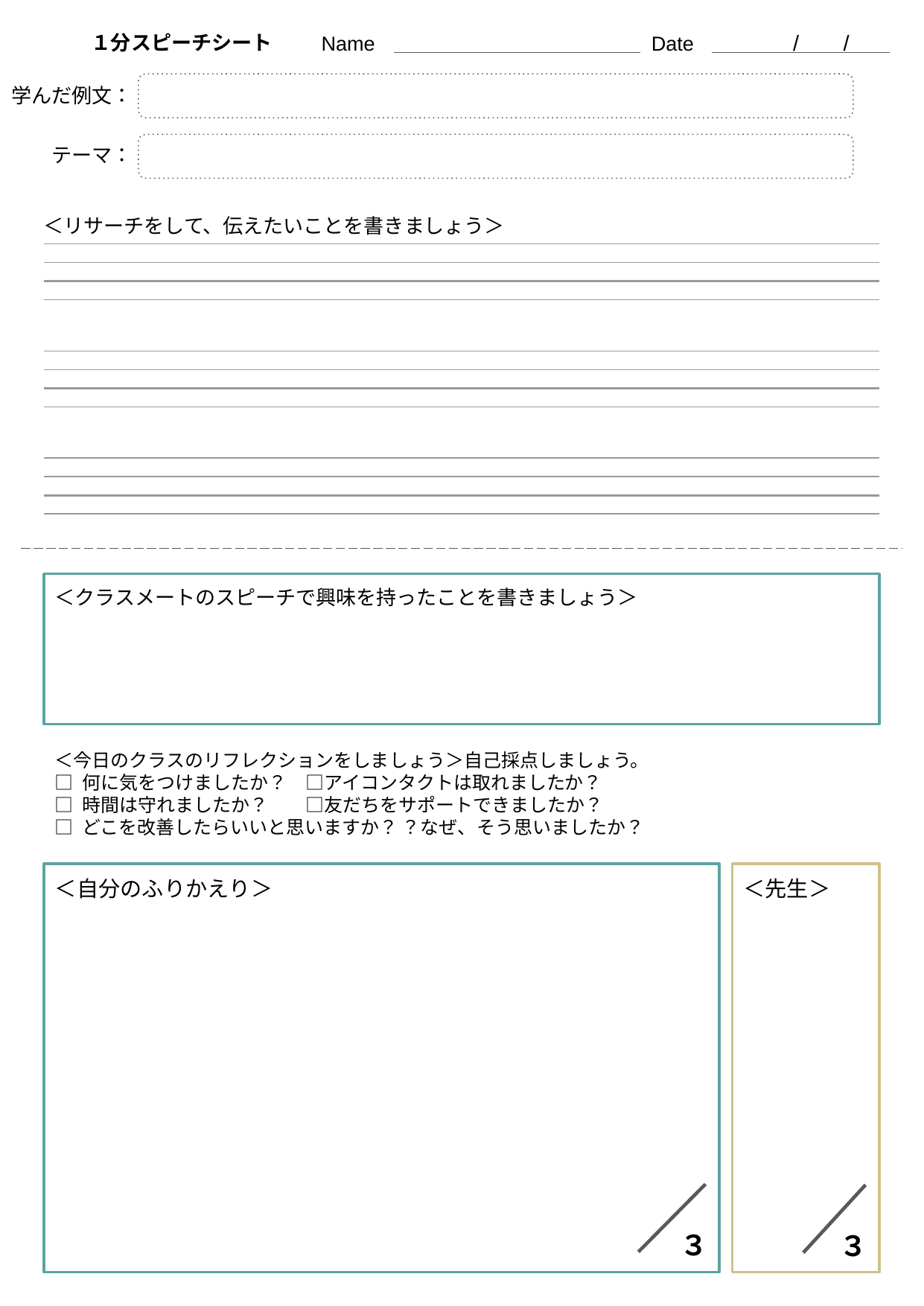

Name
Date
/
/
１分スピーチシート
学んだ例文：

テーマ：

＜リサーチをして、伝えたいことを書きましょう＞
＜クラスメートのスピーチで興味を持ったことを書きましょう＞
＜今日のクラスのリフレクションをしましょう＞自己採点しましょう。
□ 何に気をつけましたか？　□アイコンタクトは取れましたか？
□ 時間は守れましたか？　　□友だちをサポートできましたか？
□ どこを改善したらいいと思いますか？ ？なぜ、そう思いましたか？
＜自分のふりかえり＞
＜先生＞
３
３